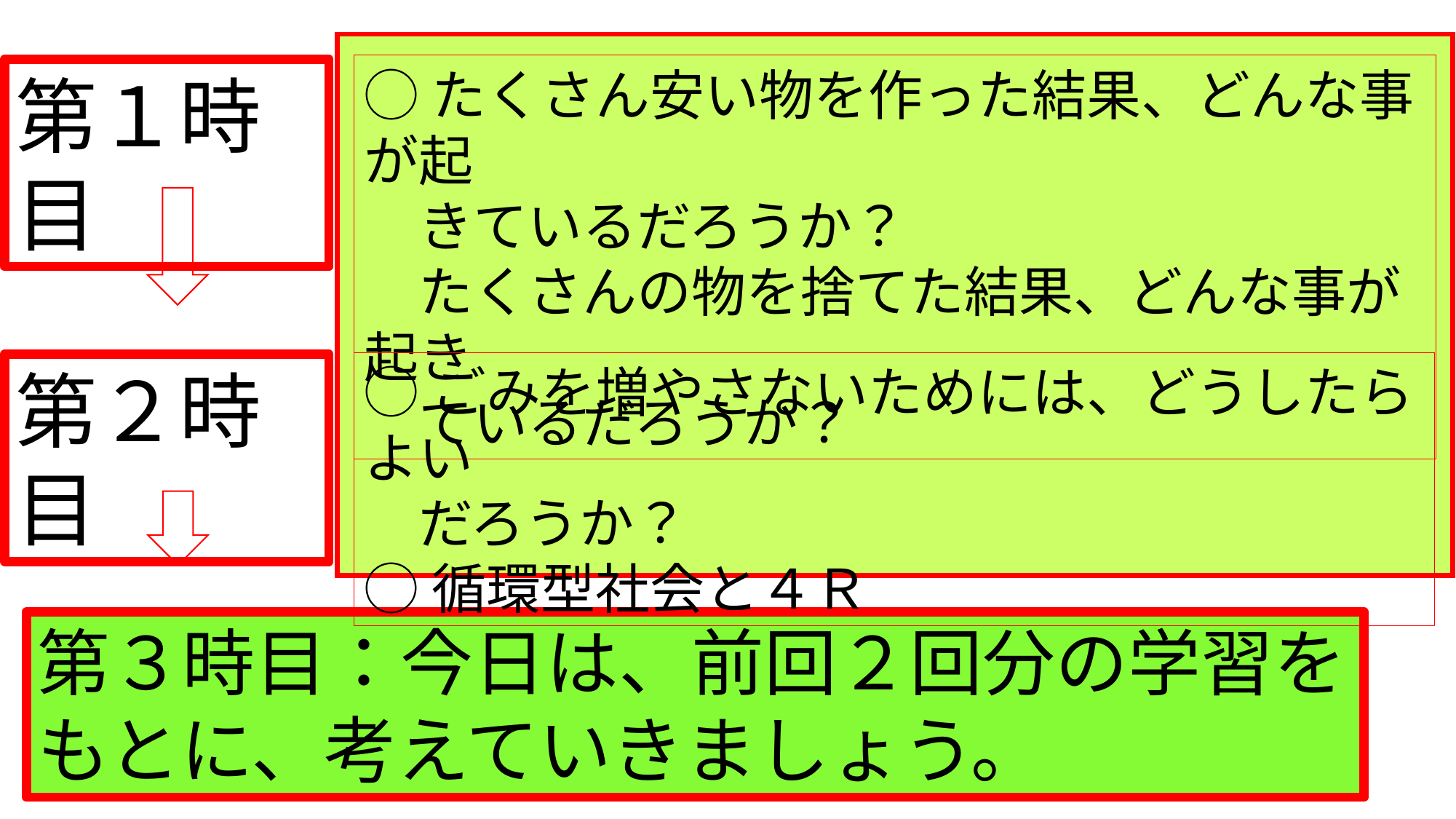

◯たくさん安い物を作った結果、どんな事が起
　きているだろうか？
　たくさんの物を捨てた結果、どんな事が起き
　ているだろうか？
第１時目

◯ごみを増やさないためには、どうしたらよい
　だろうか？
◯循環型社会と４Ｒ
第２時目

第３時目：今日は、前回２回分の学習をもとに、考えていきましょう。